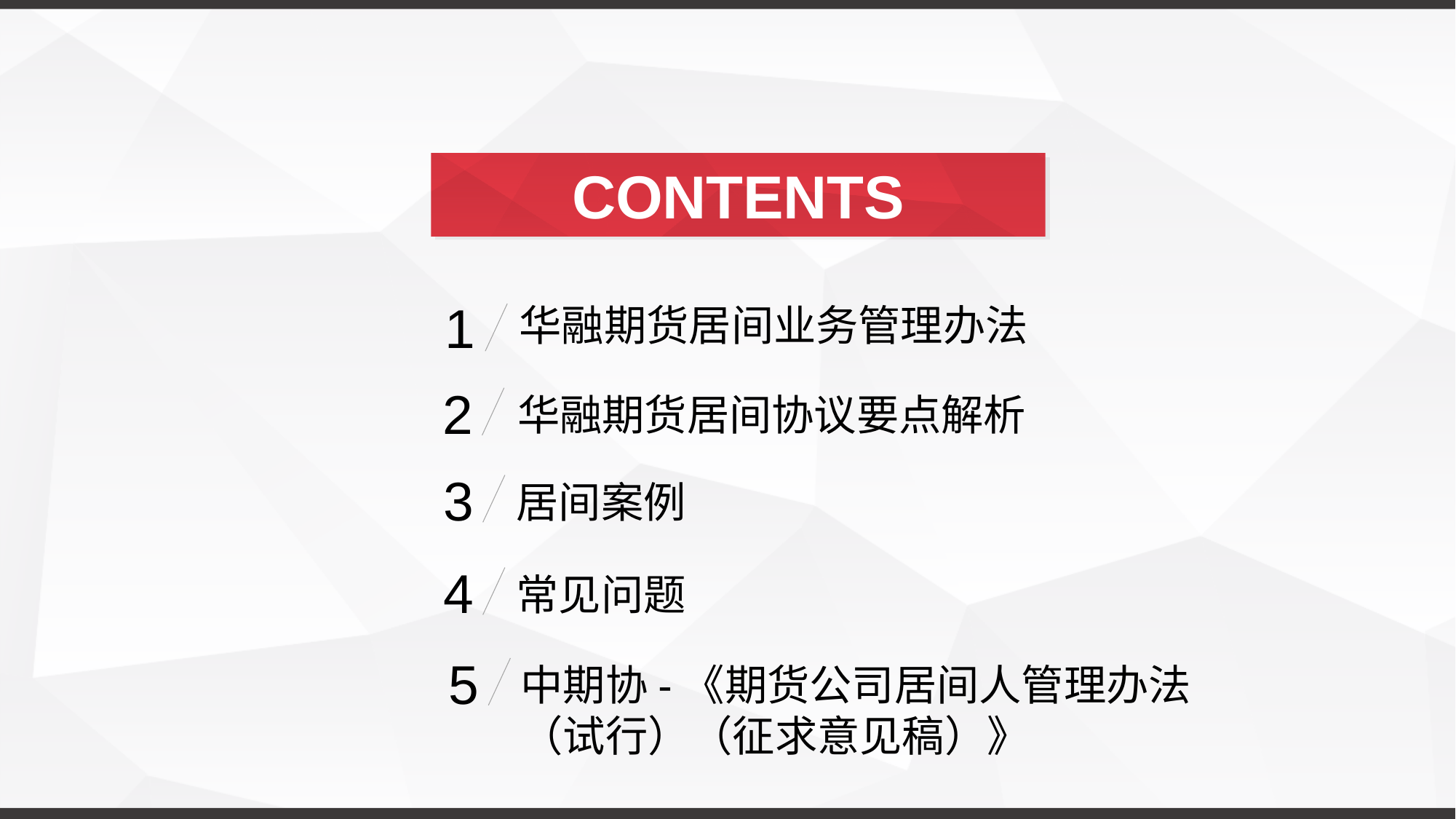

CONTENTS
1
华融期货居间业务管理办法
2
华融期货居间协议要点解析
3
居间案例
4
常见问题
5
中期协-《期货公司居间人管理办法（试行）（征求意见稿）》